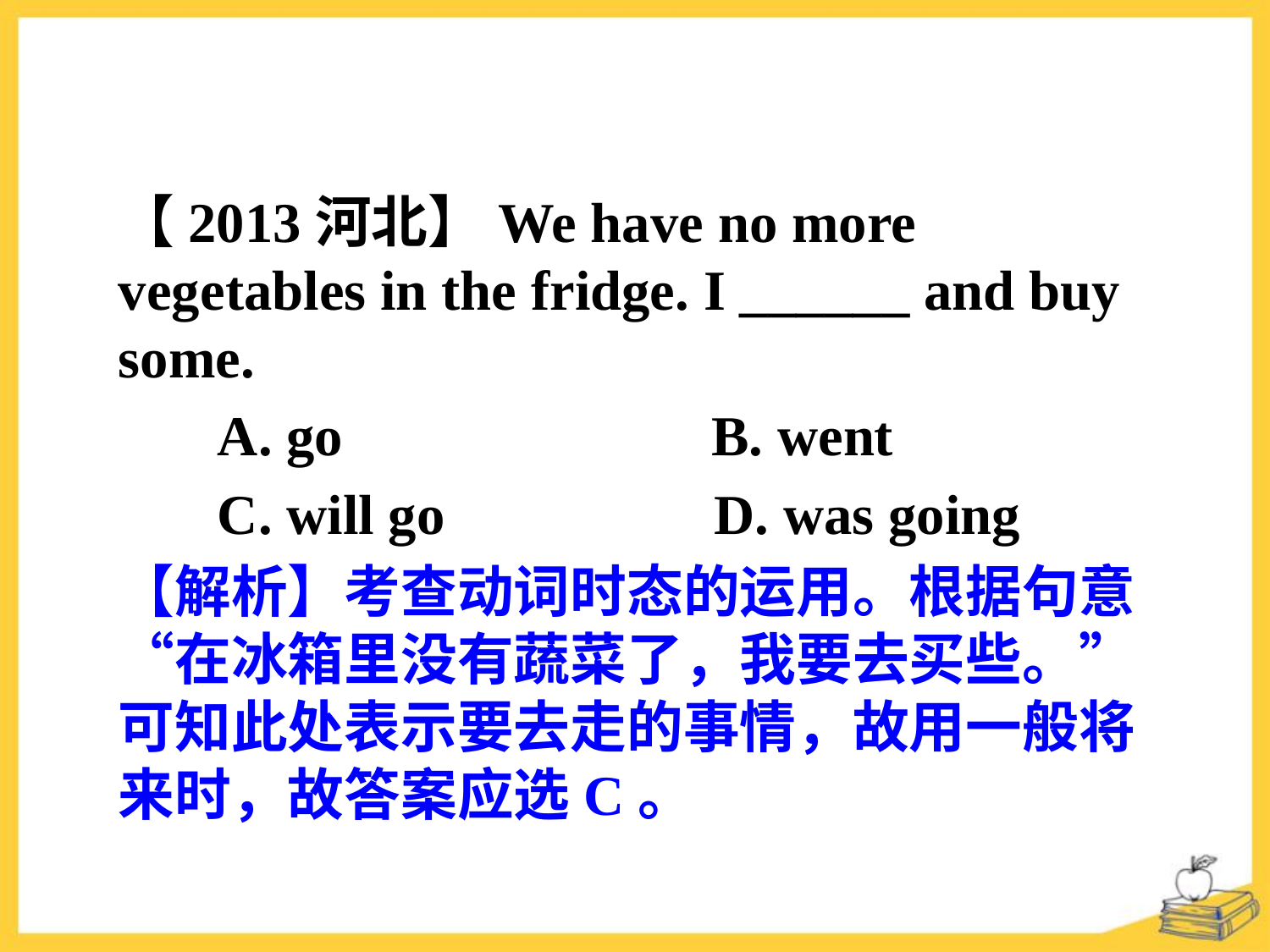

【2013河北】We have no more vegetables in the fridge. I ______ and buy some.
       A. go                          B. went
       C. will go                   D. was going
【解析】考查动词时态的运用。根据句意“在冰箱里没有蔬菜了，我要去买些。”可知此处表示要去走的事情，故用一般将来时，故答案应选C。